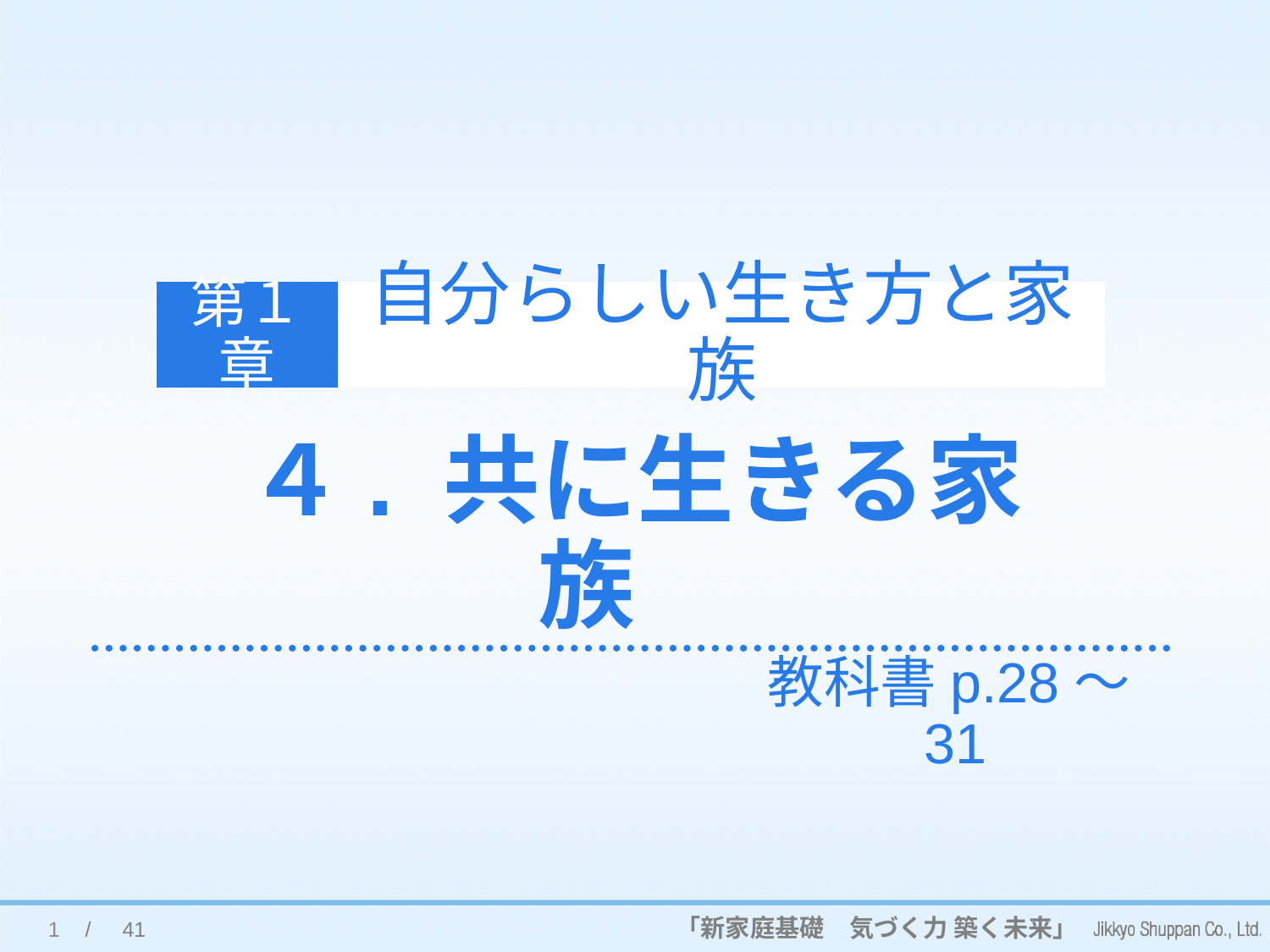

第１章
自分らしい生き方と家族
# ４. 共に生きる家族
教科書p.28～31
1